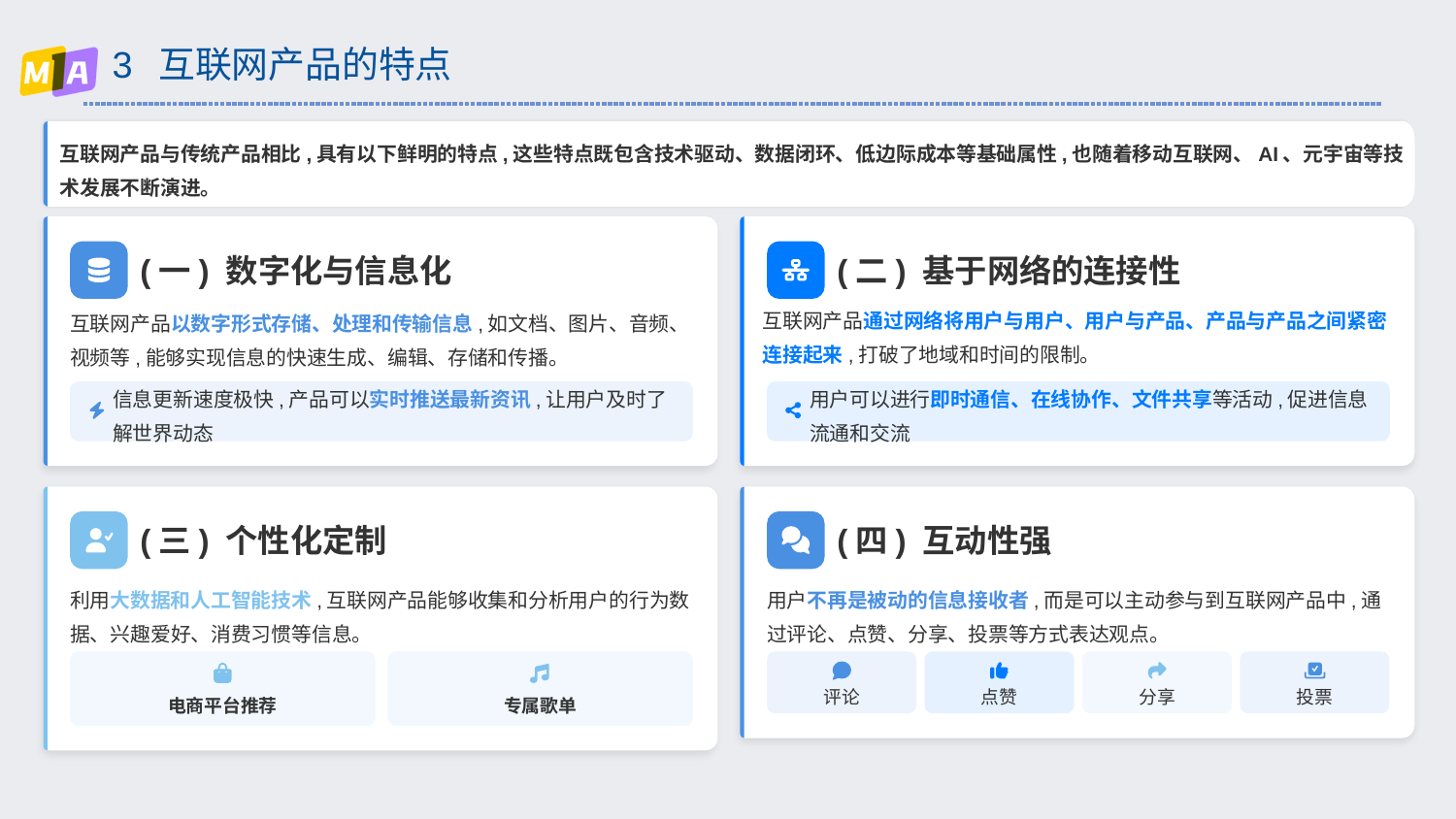

# 3  互联网产品的特点

互联网产品与传统产品相比,具有以下鲜明的特点,这些特点既包含技术驱动、数据闭环、低边际成本等基础属性,也随着移动互联网、AI、元宇宙等技术发展不断演进。

(一) 数字化与信息化
(二) 基于网络的连接性

互联网产品通过网络将用户与用户、用户与产品、产品与产品之间紧密连接起来,打破了地域和时间的限制。
互联网产品以数字形式存储、处理和传输信息,如文档、图片、音频、视频等,能够实现信息的快速生成、编辑、存储和传播。

信息更新速度极快,产品可以实时推送最新资讯,让用户及时了解世界动态
用户可以进行即时通信、在线协作、文件共享等活动,促进信息流通和交流

(三) 个性化定制
(四) 互动性强

利用大数据和人工智能技术,互联网产品能够收集和分析用户的行为数据、兴趣爱好、消费习惯等信息。
用户不再是被动的信息接收者,而是可以主动参与到互联网产品中,通过评论、点赞、分享、投票等方式表达观点。

评论
点赞
分享
投票
电商平台推荐
专属歌单